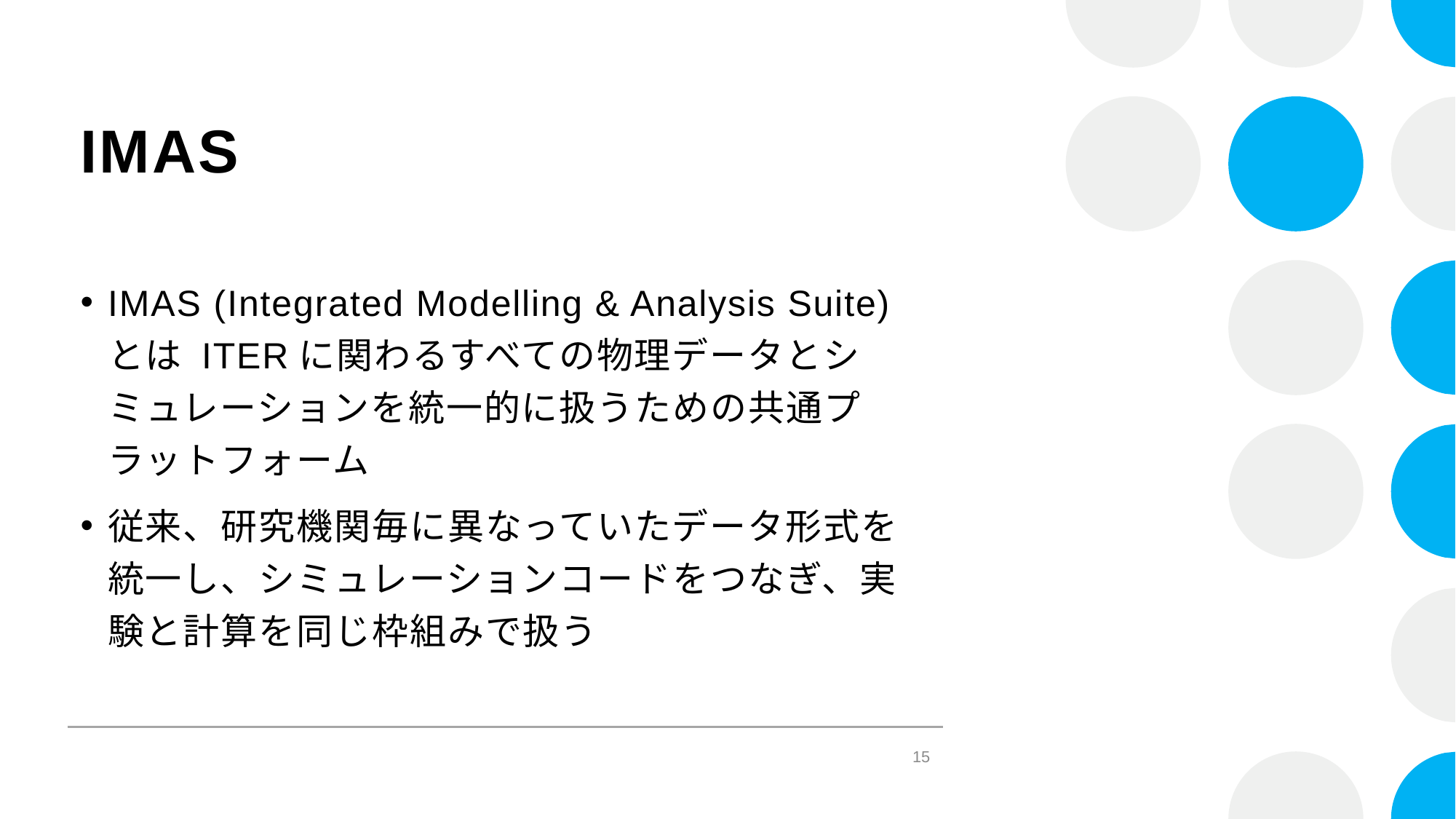

# IMAS
IMAS (Integrated Modelling & Analysis Suite) とは ITERに関わるすべての物理データとシミュレーションを統一的に扱うための共通プラットフォーム
従来、研究機関毎に異なっていたデータ形式を統一し、シミュレーションコードをつなぎ、実験と計算を同じ枠組みで扱う
15